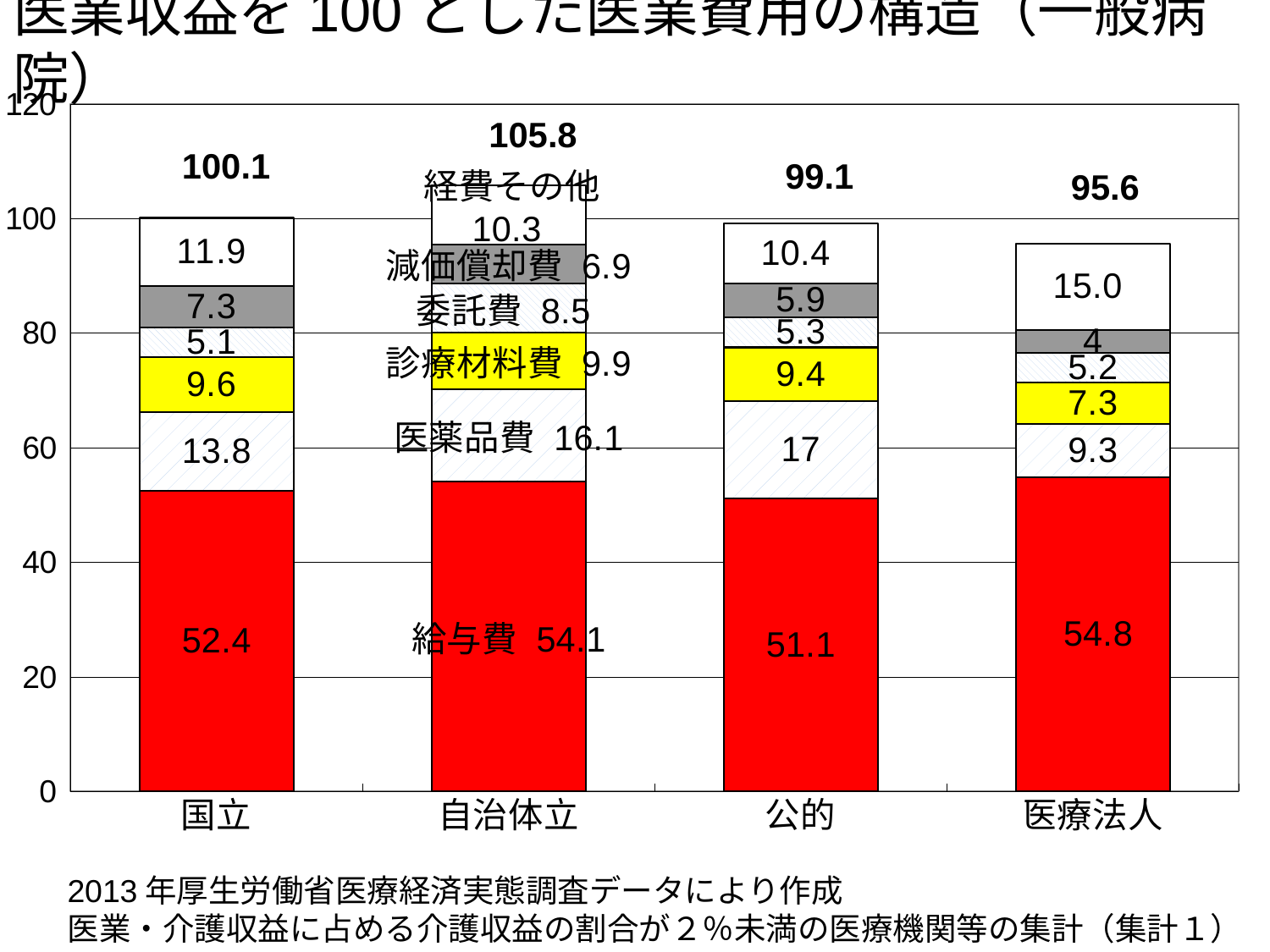

# 医業収益を100とした医業費用の構造（一般病院）

### Chart

| Category | 給与費 | 医薬品費 | 診療材料費 | 委託費 | 減価償却費 | 経費、その他の費用 |
|---|---|---|---|---|---|---|
| 国立 | 52.4 | 13.8 | 9.6 | 5.1 | 7.3 | 11.9 |
| 自治体立 | 54.1 | 16.1 | 9.9 | 8.5 | 6.9 | 10.3 |
| 公的 | 51.1 | 17.0 | 9.4 | 5.3 | 5.9 | 10.4 |
| 医療法人 | 54.8 | 9.3 | 7.3 | 5.2 | 4.0 | 15.0 |
105.8
100.1
99.1
95.6
2013年厚生労働省医療経済実態調査データにより作成
医業・介護収益に占める介護収益の割合が２％未満の医療機関等の集計（集計１）